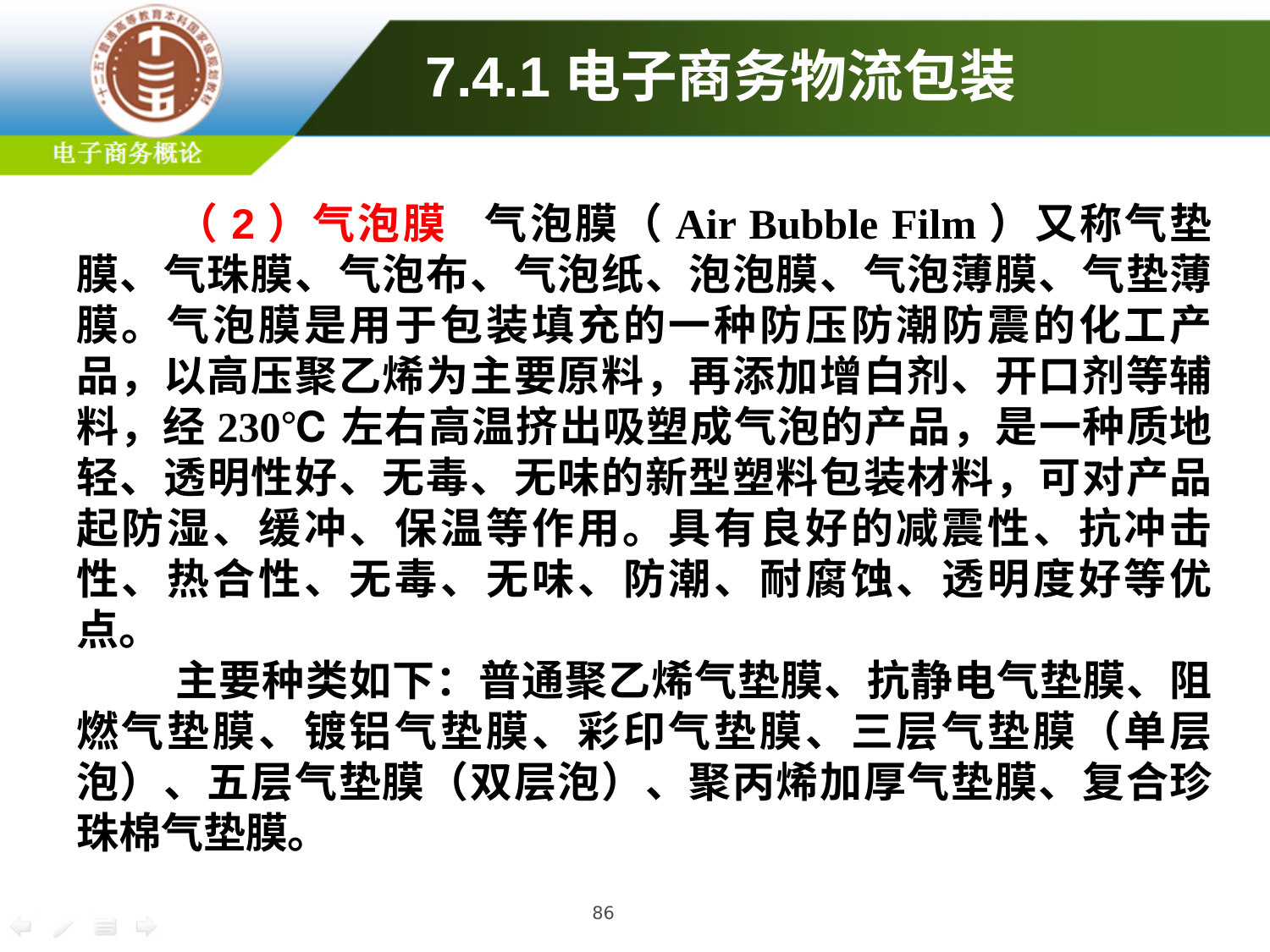

# 7.4.1电子商务物流包装
（2）气泡膜   气泡膜（Air Bubble Film）又称气垫膜、气珠膜、气泡布、气泡纸、泡泡膜、气泡薄膜、气垫薄膜。气泡膜是用于包装填充的一种防压防潮防震的化工产品，以高压聚乙烯为主要原料，再添加增白剂、开口剂等辅料，经230℃左右高温挤出吸塑成气泡的产品，是一种质地轻、透明性好、无毒、无味的新型塑料包装材料，可对产品起防湿、缓冲、保温等作用。具有良好的减震性、抗冲击性、热合性、无毒、无味、防潮、耐腐蚀、透明度好等优点。
主要种类如下：普通聚乙烯气垫膜、抗静电气垫膜、阻燃气垫膜、镀铝气垫膜、彩印气垫膜、三层气垫膜（单层泡）、五层气垫膜（双层泡）、聚丙烯加厚气垫膜、复合珍珠棉气垫膜。
86